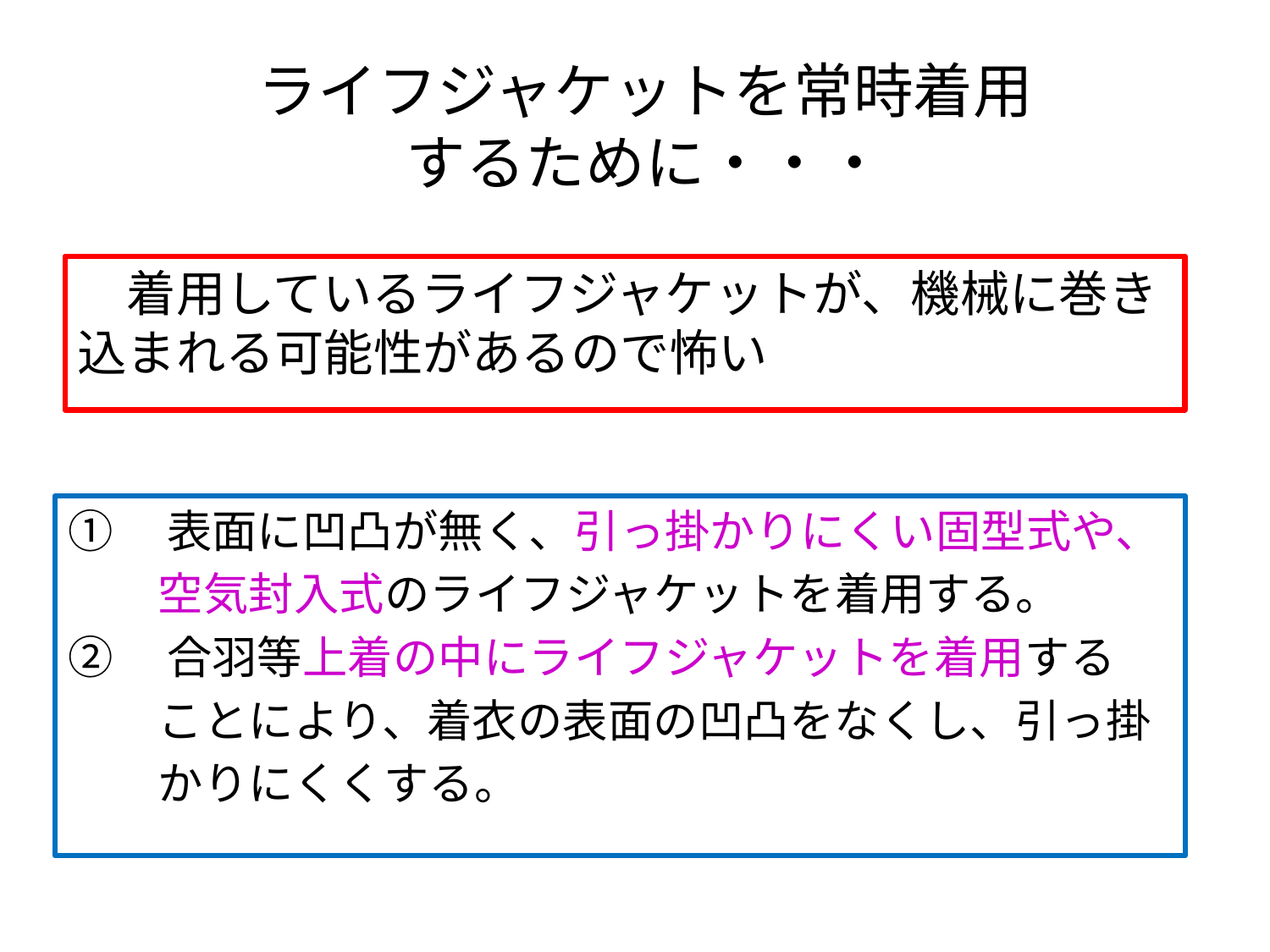

# ライフジャケットを常時着用 するために・・・
　着用しているライフジャケットが、機械に巻き込まれる可能性があるので怖い
①　表面に凹凸が無く、引っ掛かりにくい固型式や、
　　空気封入式のライフジャケットを着用する。
②　合羽等上着の中にライフジャケットを着用する
　　ことにより、着衣の表面の凹凸をなくし、引っ掛
　　かりにくくする。